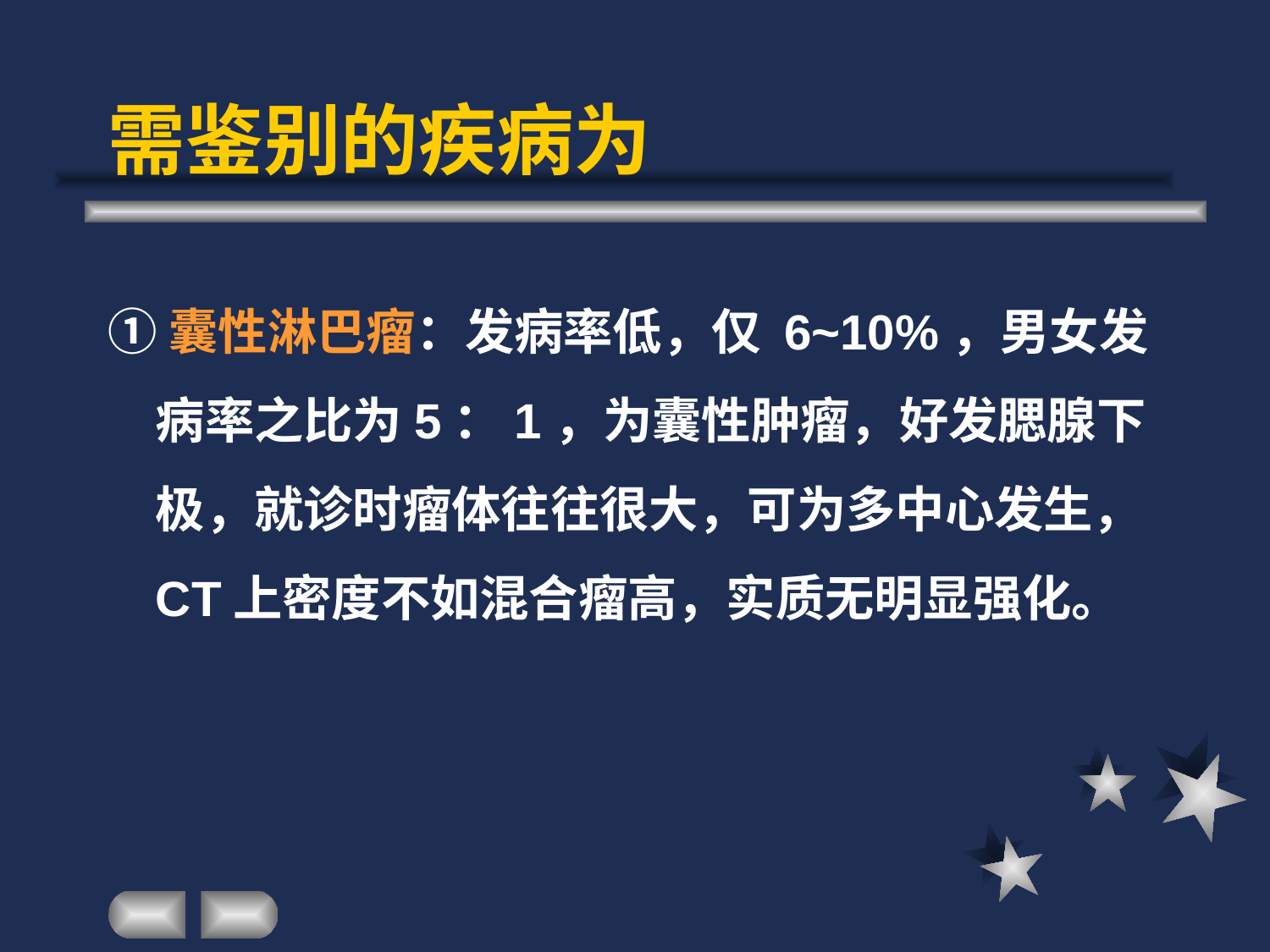

# 需鉴别的疾病为
①囊性淋巴瘤：发病率低，仅 6~10%，男女发病率之比为5：1，为囊性肿瘤，好发腮腺下极，就诊时瘤体往往很大，可为多中心发生，CT上密度不如混合瘤高，实质无明显强化。